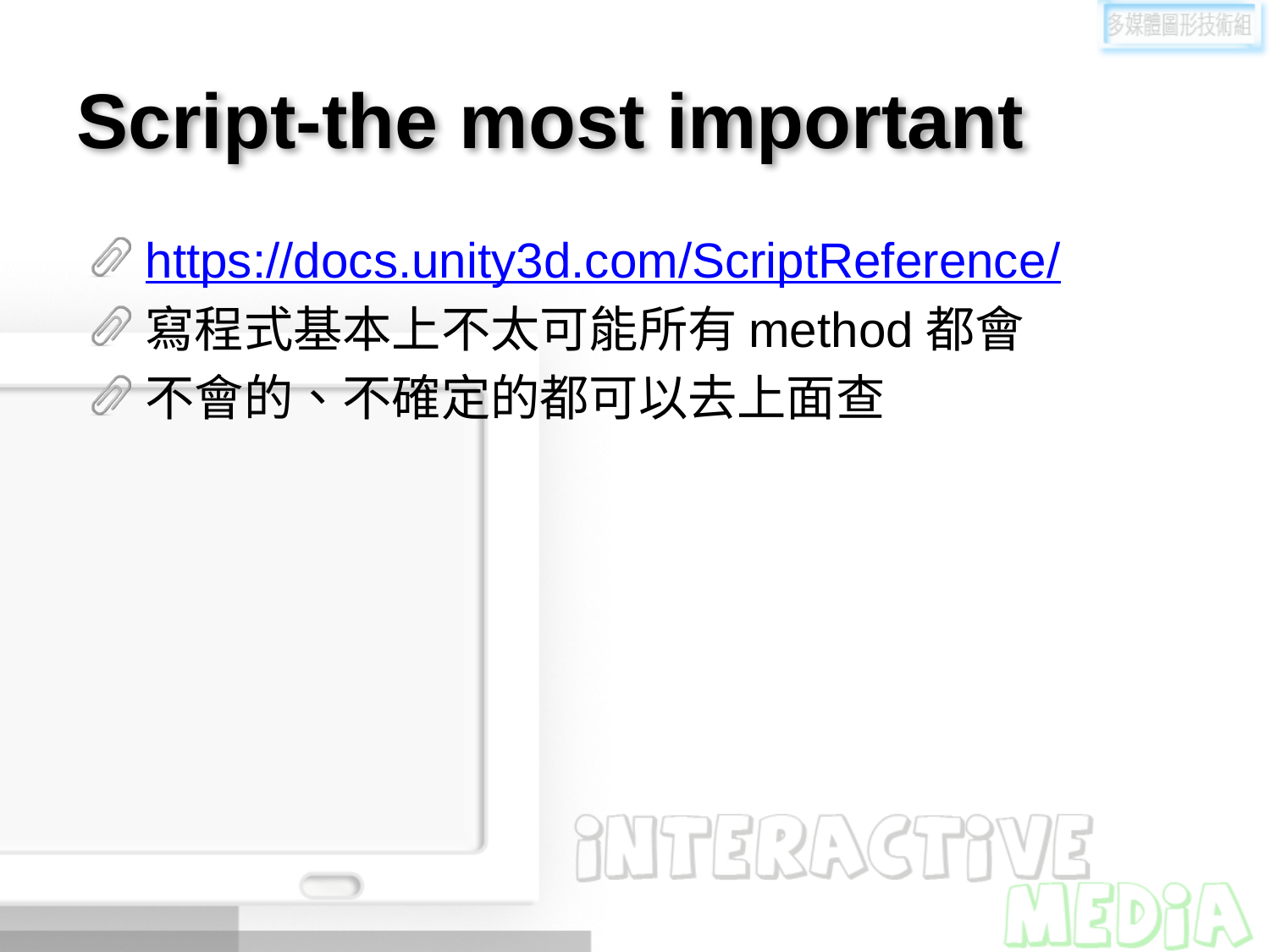

# Script-the most important
https://docs.unity3d.com/ScriptReference/
寫程式基本上不太可能所有method都會
不會的、不確定的都可以去上面查